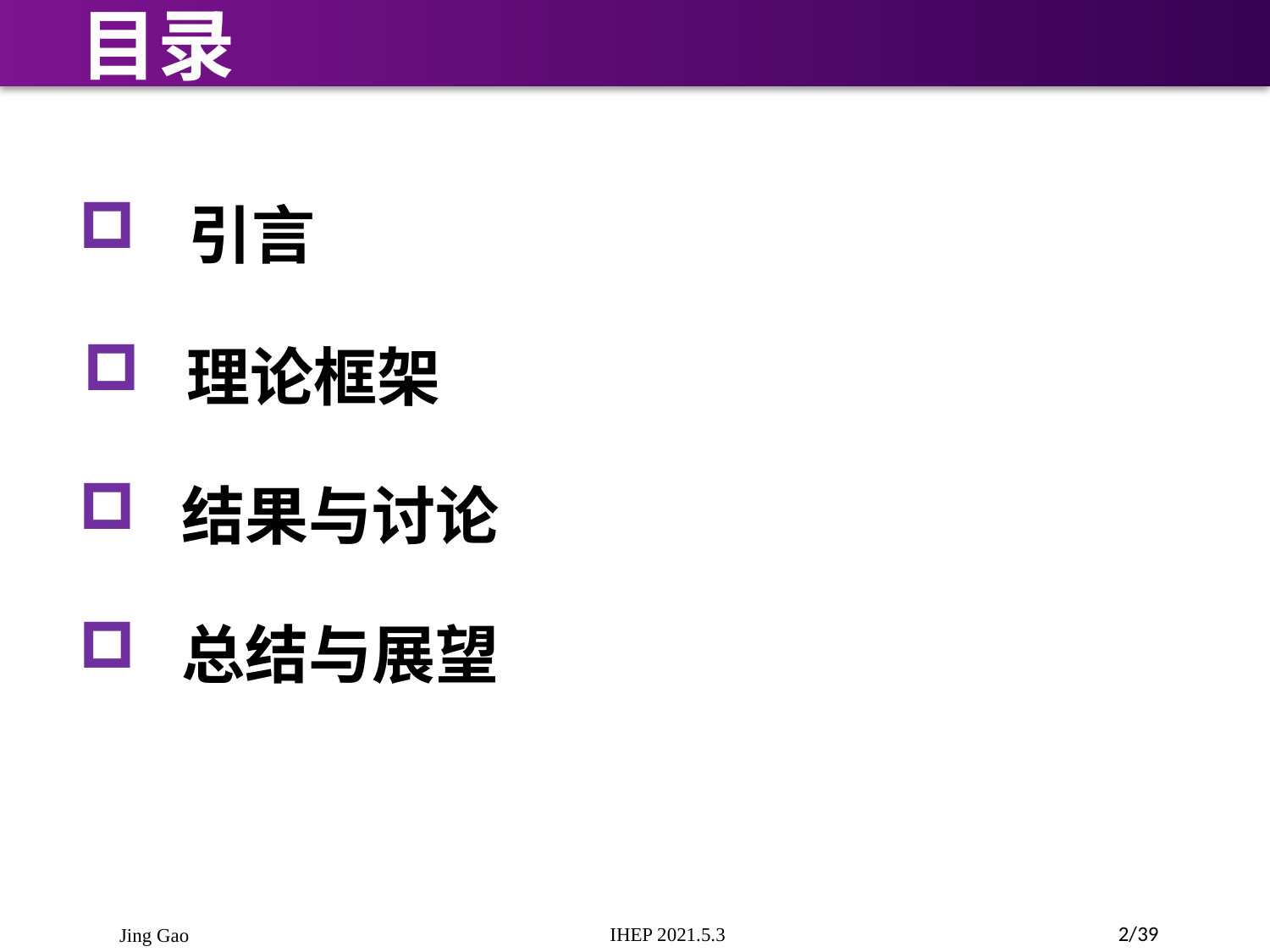

目录
 引言
  理论框架
  结果与讨论
  总结与展望
2/39
IHEP 2021.5.3
Jing Gao